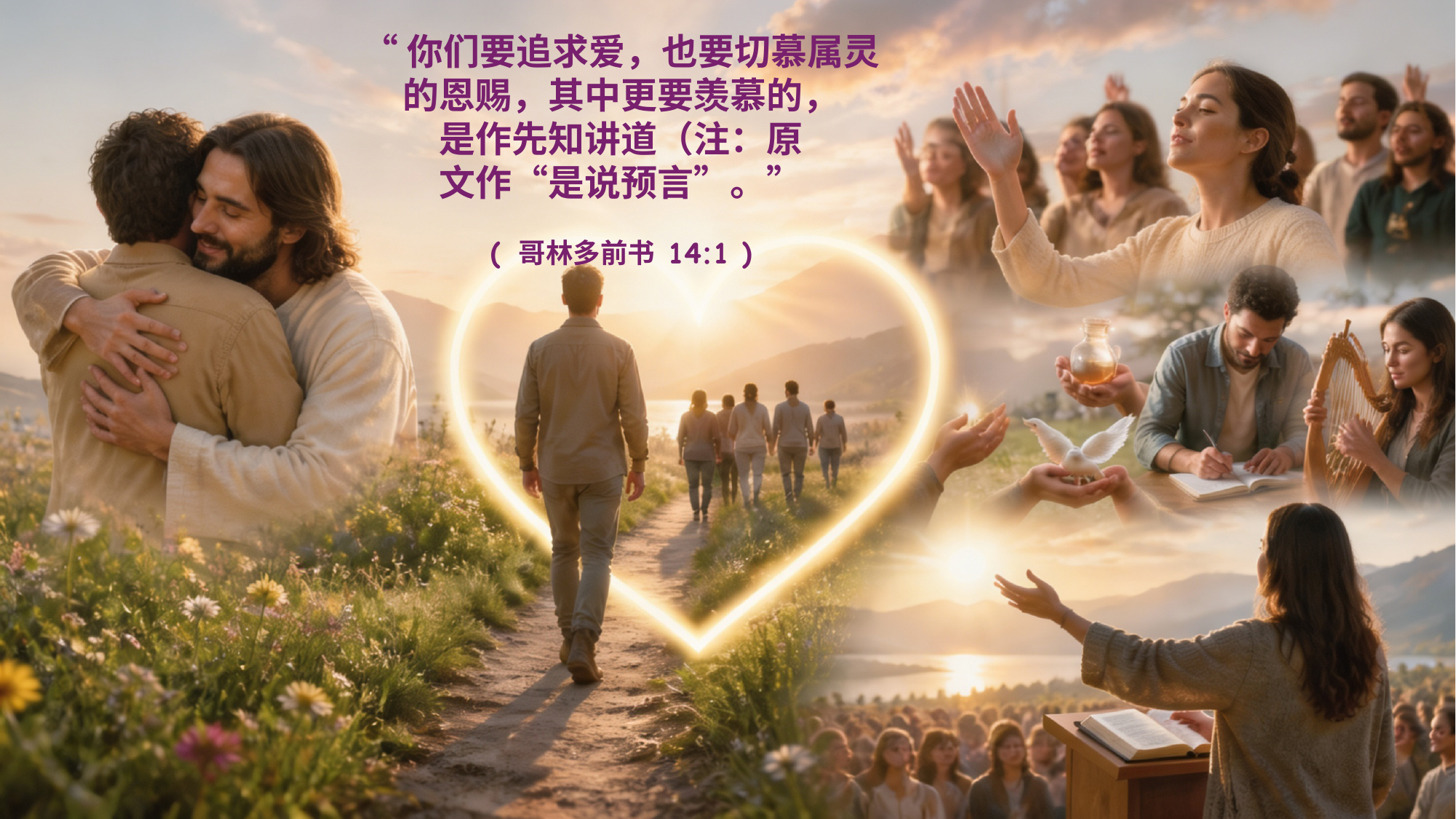

“你们要追求爱，也要切慕属灵的恩赐，其中更要羡慕的，
是作先知讲道（注：原
文作“是说预言”。”

( 哥林多前书 14:1 )